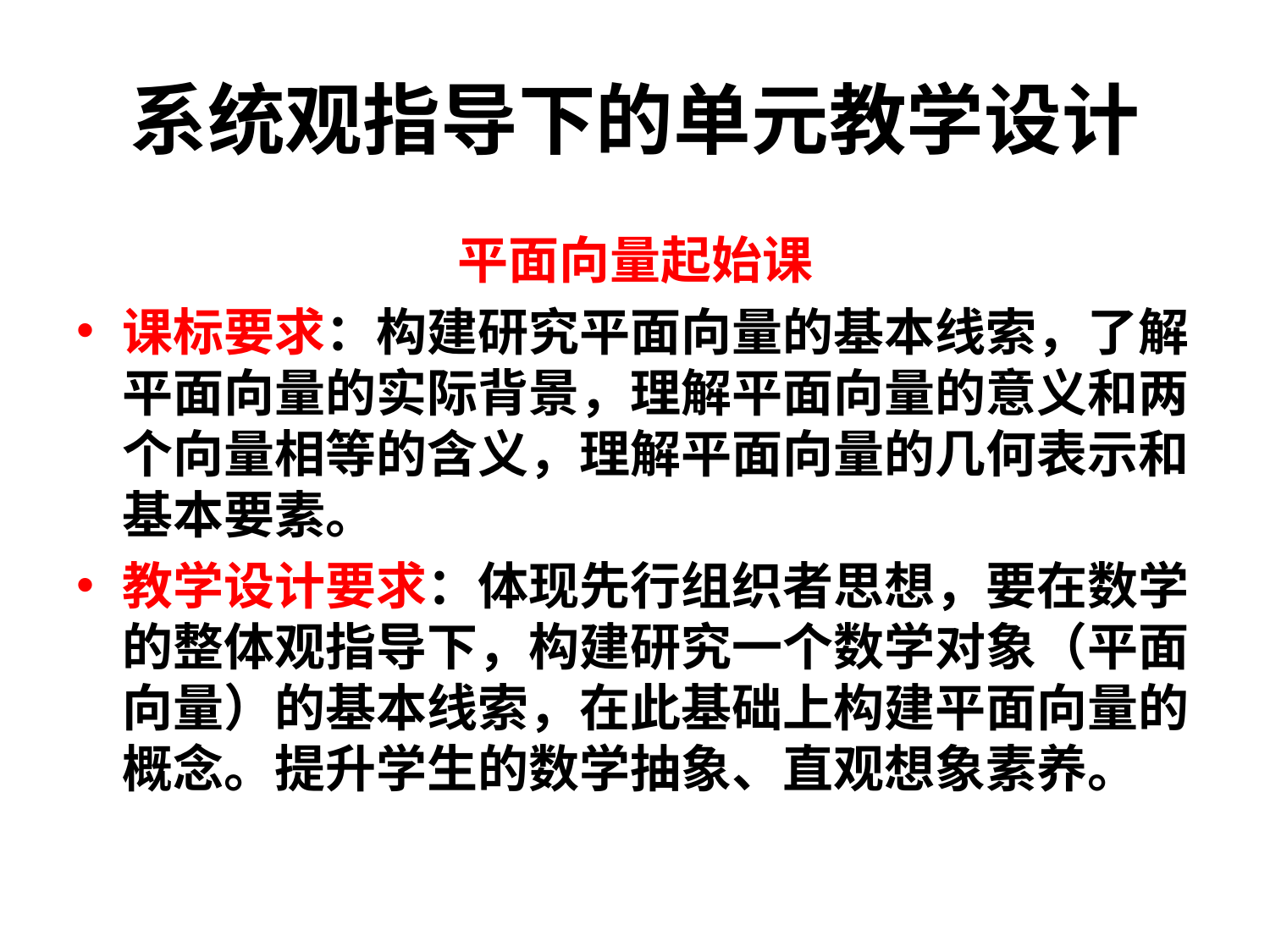

# 系统观指导下的单元教学设计
平面向量起始课
课标要求：构建研究平面向量的基本线索，了解平面向量的实际背景，理解平面向量的意义和两个向量相等的含义，理解平面向量的几何表示和基本要素。
教学设计要求：体现先行组织者思想，要在数学的整体观指导下，构建研究一个数学对象（平面向量）的基本线索，在此基础上构建平面向量的概念。提升学生的数学抽象、直观想象素养。